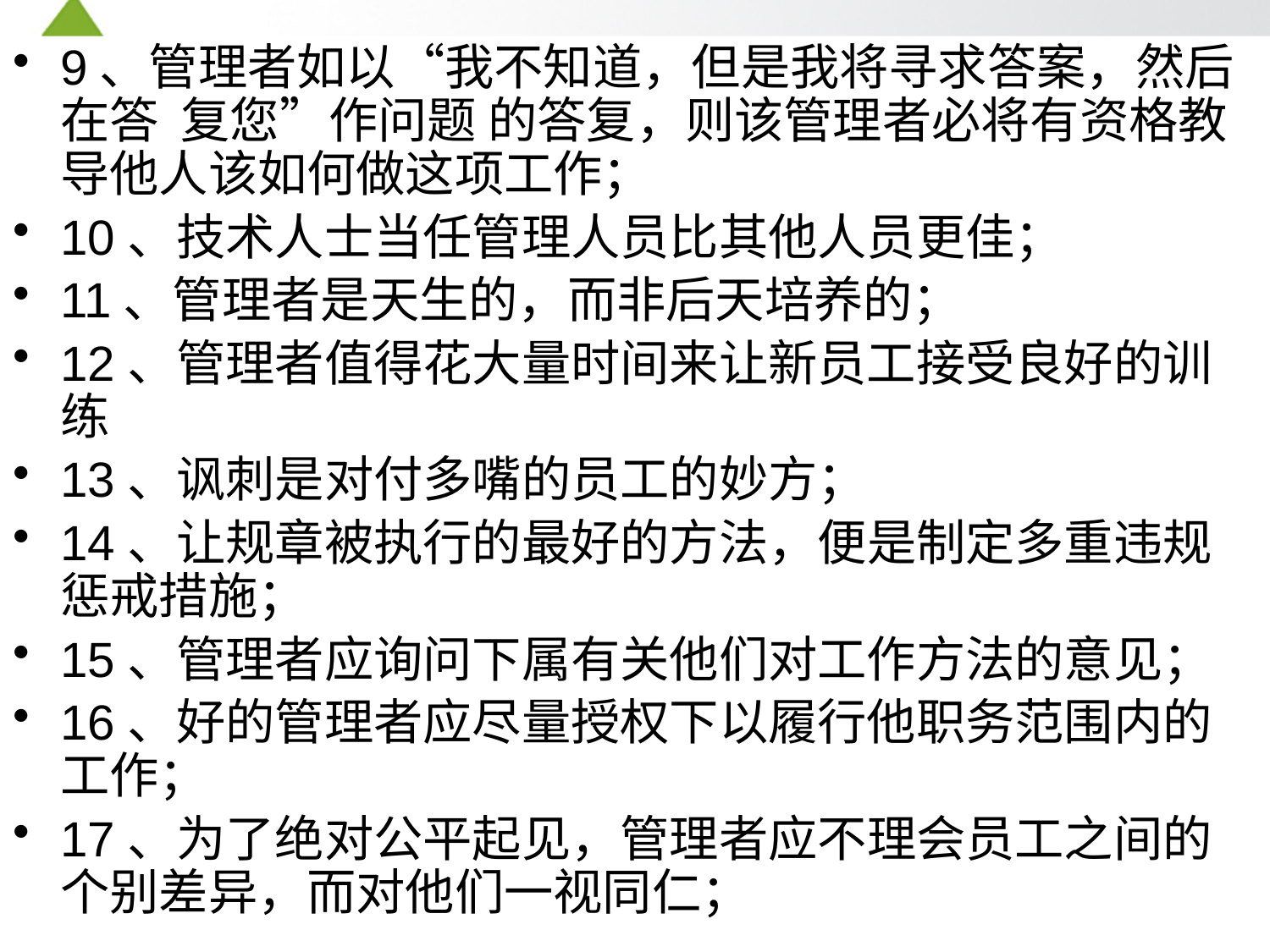

9、管理者如以“我不知道，但是我将寻求答案，然后在答  复您”作问题 的答复，则该管理者必将有资格教导他人该如何做这项工作；
10、技术人士当任管理人员比其他人员更佳；
11、管理者是天生的，而非后天培养的；
12、管理者值得花大量时间来让新员工接受良好的训练
13、讽刺是对付多嘴的员工的妙方；
14、让规章被执行的最好的方法，便是制定多重违规惩戒措施；
15、管理者应询问下属有关他们对工作方法的意见；
16、好的管理者应尽量授权下以履行他职务范围内的工作；
17、为了绝对公平起见，管理者应不理会员工之间的个别差异，而对他们一视同仁；